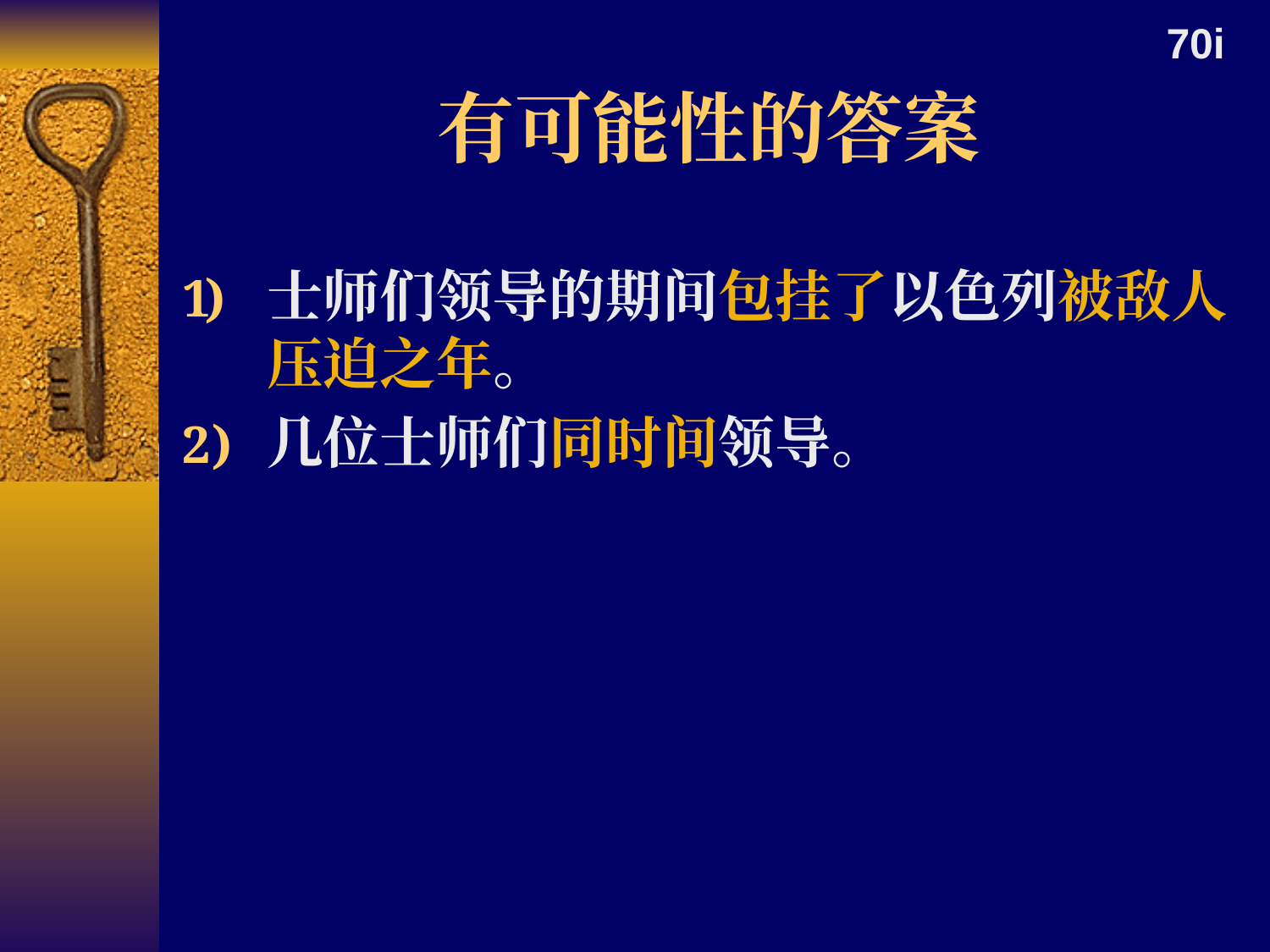

70i
# 有可能性的答案
士师们领导的期间包挂了以色列被敌人压迫之年。
几位士师们同时间领导。